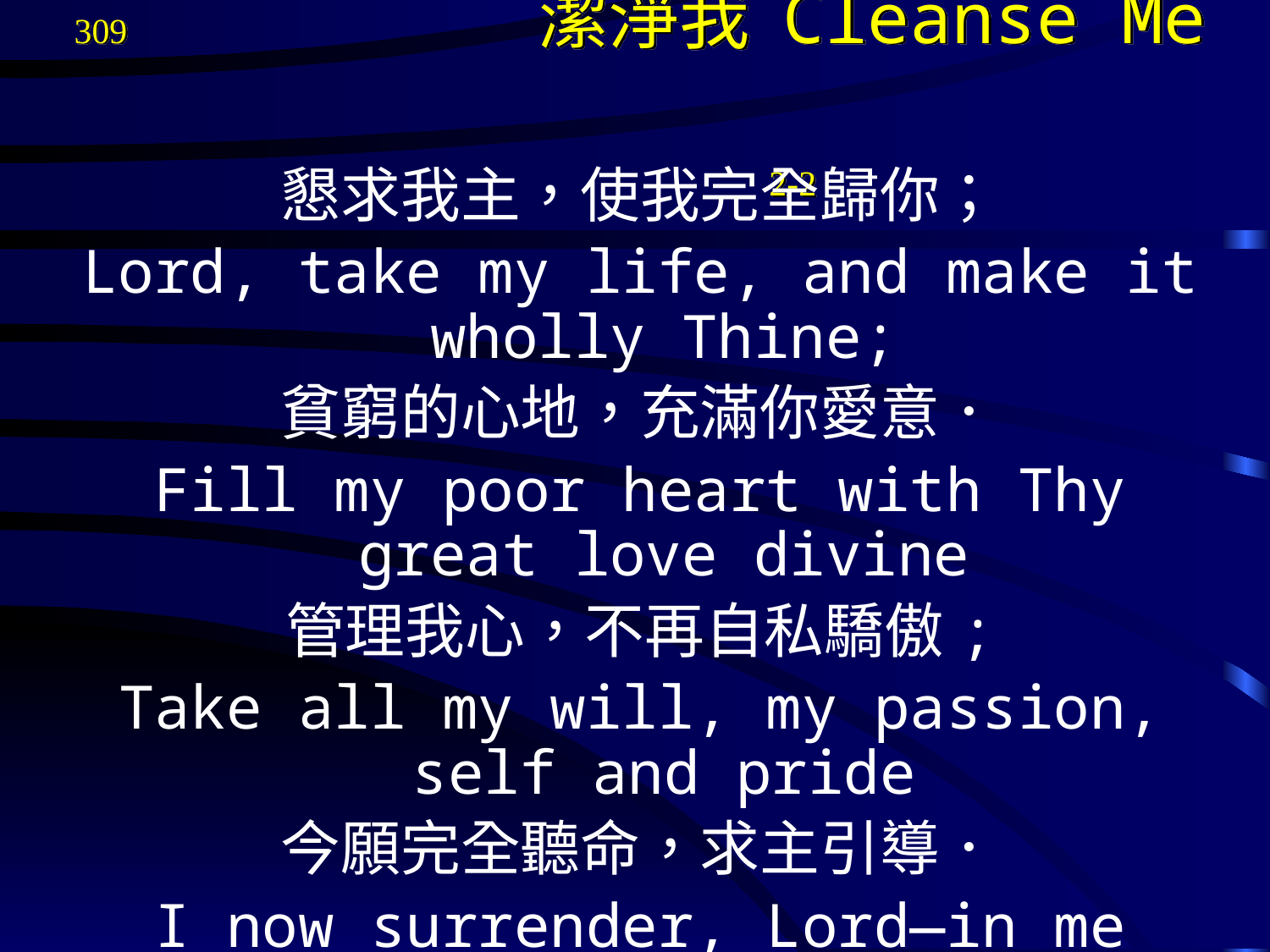

# 309     潔淨我 Cleanse Me     2-2
懇求我主，使我完全歸你；
Lord, take my life, and make it wholly Thine;
貧窮的心地，充滿你愛意．
Fill my poor heart with Thy great love divine
管理我心，不再自私驕傲;
Take all my will, my passion, self and pride
今願完全聽命，求主引導．
I now surrender, Lord—in me abide.